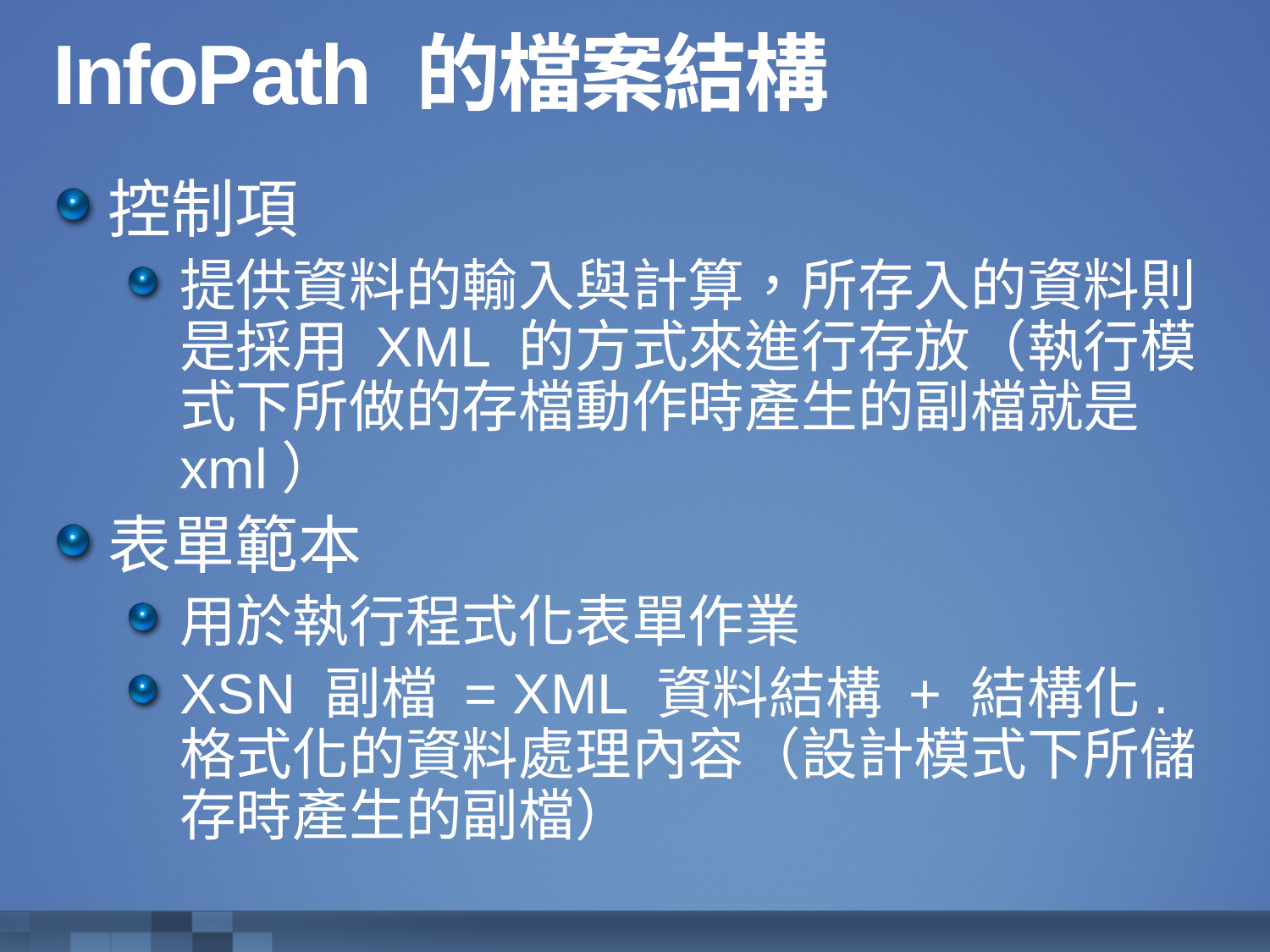

# InfoPath 的檔案結構
控制項
提供資料的輸入與計算，所存入的資料則是採用 XML 的方式來進行存放（執行模式下所做的存檔動作時產生的副檔就是 xml）
表單範本
用於執行程式化表單作業
XSN 副檔 = XML 資料結構 + 結構化. 格式化的資料處理內容（設計模式下所儲存時產生的副檔）